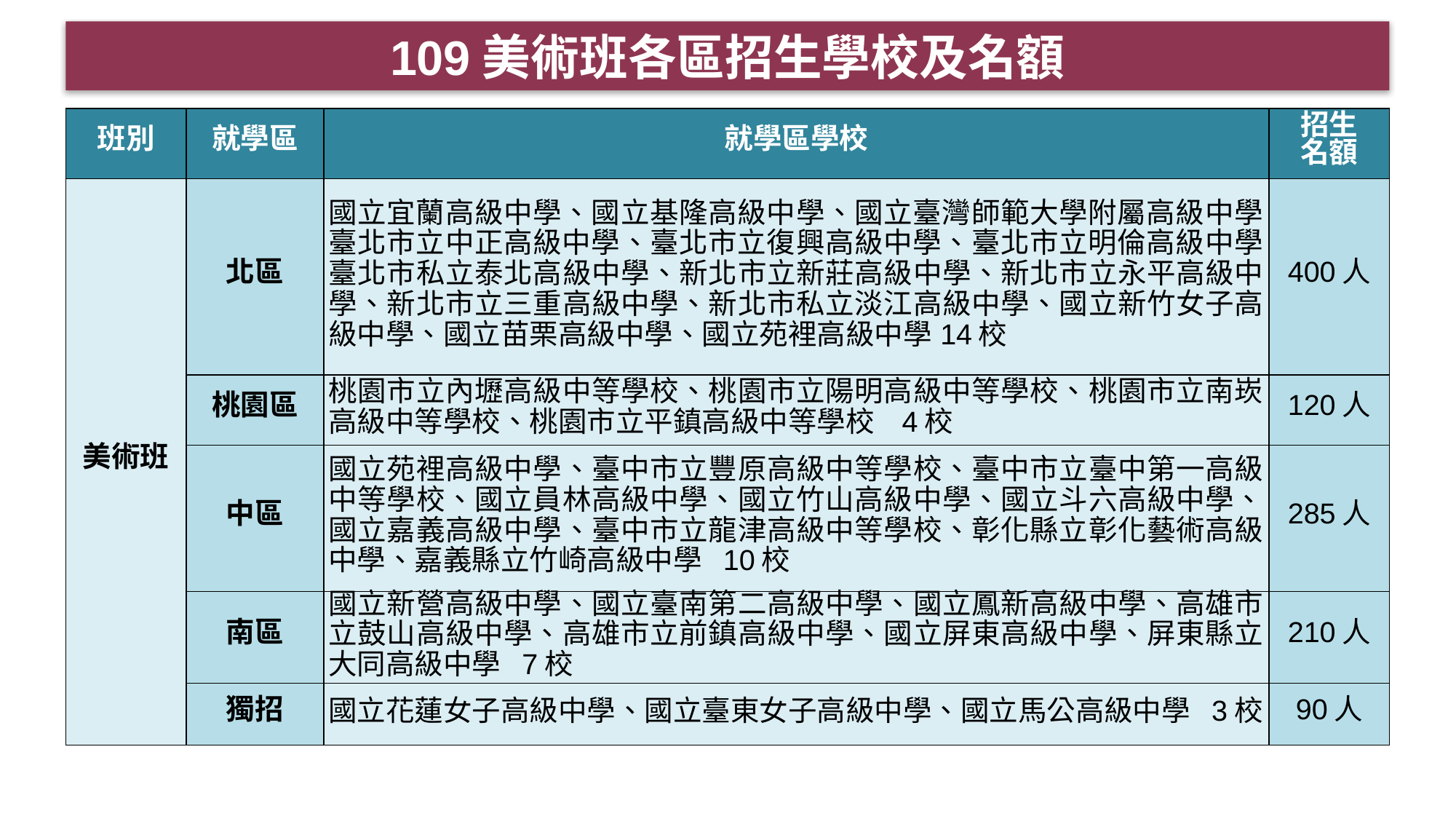

109美術班各區招生學校及名額
| 班別 | 就學區 | 就學區學校 | 招生 名額 |
| --- | --- | --- | --- |
| 美術班 | 北區 | 國立宜蘭高級中學、國立基隆高級中學、國立臺灣師範大學附屬高級中學、臺北市立中正高級中學、臺北市立復興高級中學、臺北市立明倫高級中學、臺北市私立泰北高級中學、新北市立新莊高級中學、新北市立永平高級中學、新北市立三重高級中學、新北市私立淡江高級中學、國立新竹女子高級中學、國立苗栗高級中學、國立苑裡高級中學14校 | 400人 |
|  | 桃園區 | 桃園市立內壢高級中等學校、桃園市立陽明高級中等學校、桃園市立南崁高級中等學校、桃園市立平鎮高級中等學校 4校 | 120人 |
|  | 中區 | 國立苑裡高級中學、臺中市立豐原高級中等學校、臺中市立臺中第一高級中等學校、國立員林高級中學、國立竹山高級中學、國立斗六高級中學、國立嘉義高級中學、臺中市立龍津高級中等學校、彰化縣立彰化藝術高級中學、嘉義縣立竹崎高級中學 10校 | 285人 |
|  | 南區 | 國立新營高級中學、國立臺南第二高級中學、國立鳳新高級中學、高雄市立鼓山高級中學、高雄市立前鎮高級中學、國立屏東高級中學、屏東縣立大同高級中學 7校 | 210人 |
|  | 獨招 | 國立花蓮女子高級中學、國立臺東女子高級中學、國立馬公高級中學 3校 | 90人 |